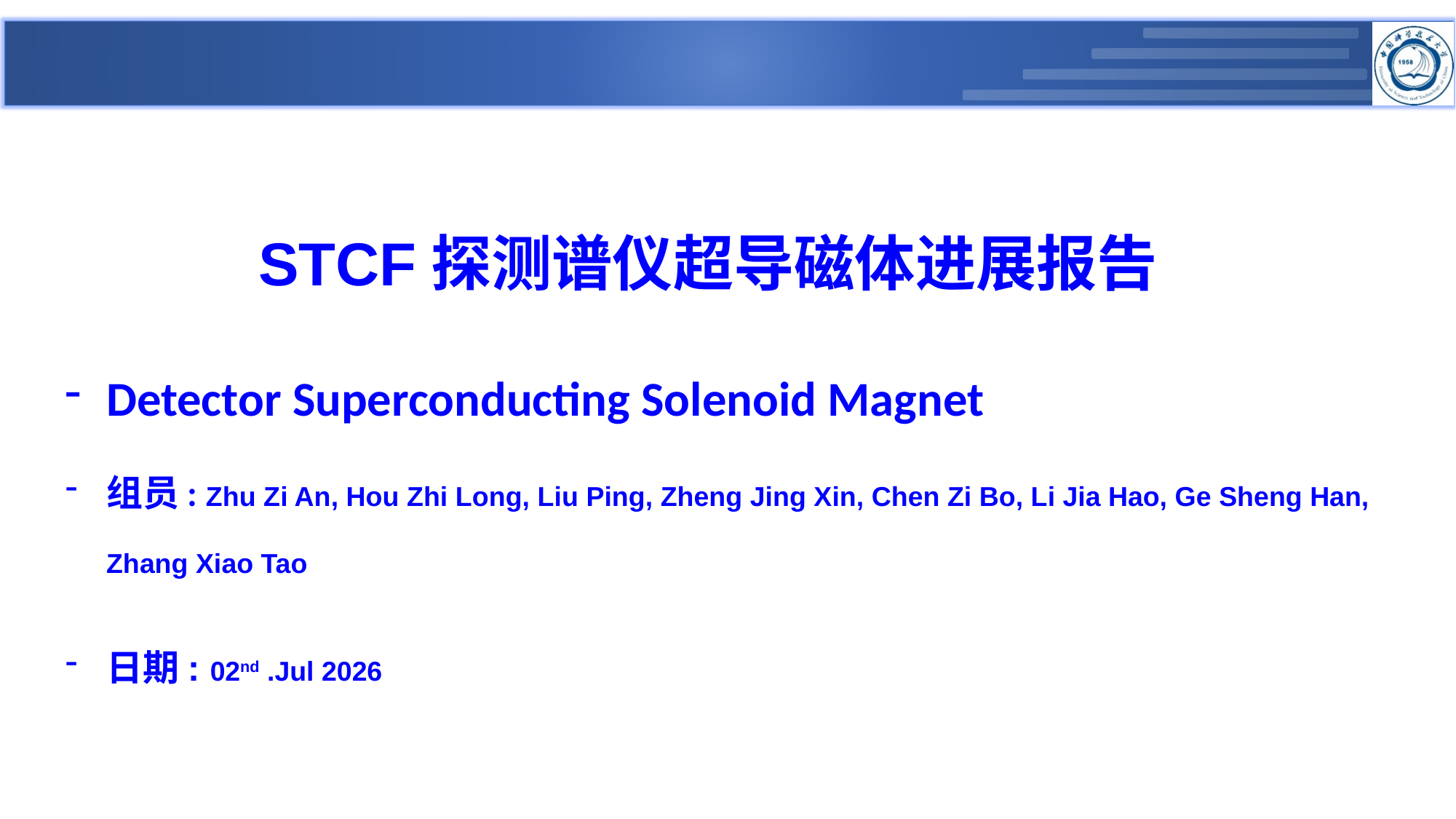

STCF探测谱仪超导磁体进展报告
Detector Superconducting Solenoid Magnet
组员: Zhu Zi An, Hou Zhi Long, Liu Ping, Zheng Jing Xin, Chen Zi Bo, Li Jia Hao, Ge Sheng Han, Zhang Xiao Tao
日期: 02nd .Jul 2026
1